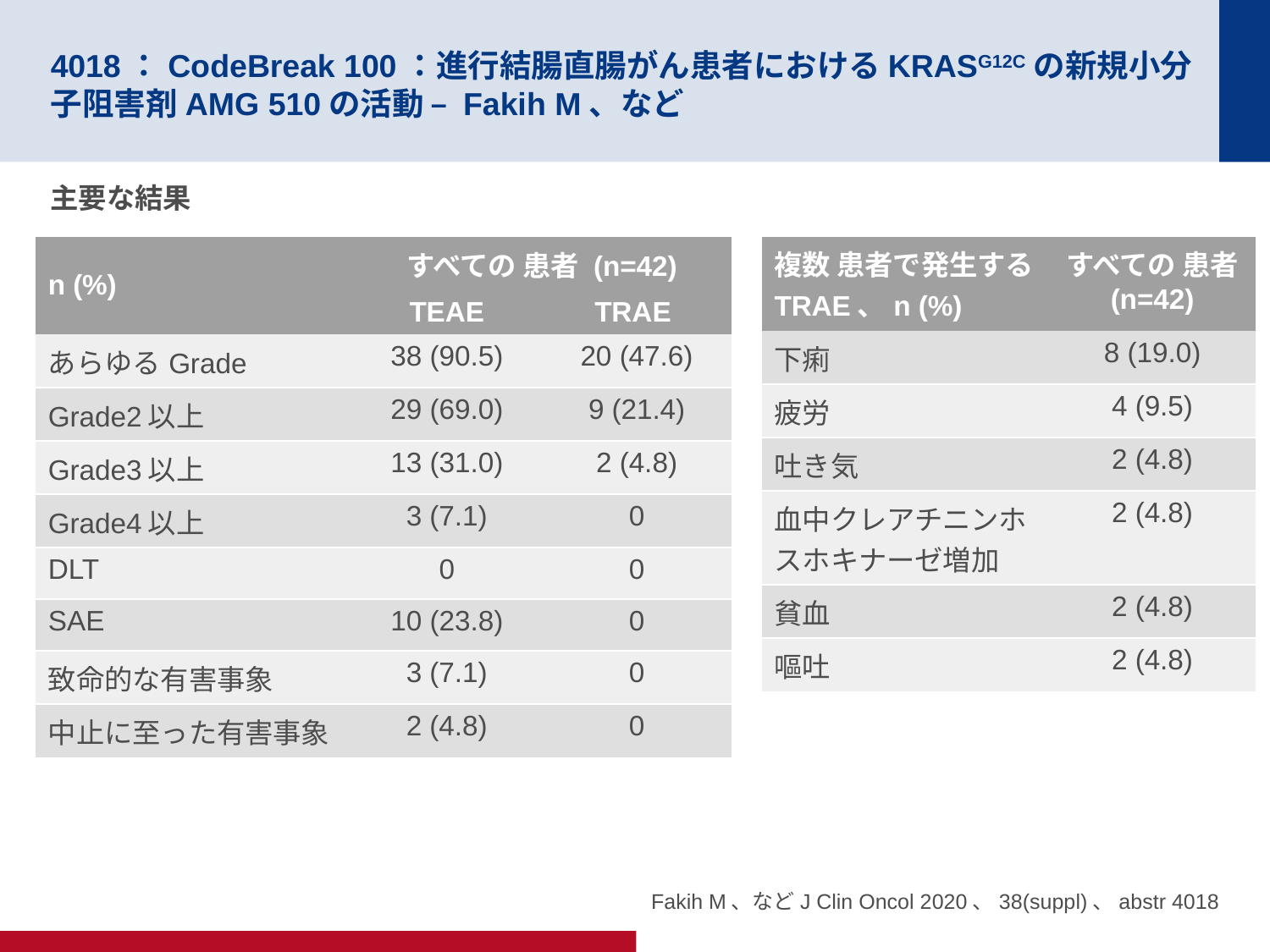

# 4018：CodeBreak 100：進行結腸直腸がん患者におけるKRASG12Cの新規小分子阻害剤AMG 510の活動 – Fakih M、など
主要な結果

| n (%) | すべての 患者 (n=42) |  |
| --- | --- | --- |
|  | TEAE | TRAE |
| あらゆるGrade | 38 (90.5) | 20 (47.6) |
| Grade2以上 | 29 (69.0) | 9 (21.4) |
| Grade3以上 | 13 (31.0) | 2 (4.8) |
| Grade4以上 | 3 (7.1) | 0 |
| DLT | 0 | 0 |
| SAE | 10 (23.8) | 0 |
| 致命的な有害事象 | 3 (7.1) | 0 |
| 中止に至った有害事象 | 2 (4.8) | 0 |
| 複数 患者で発生するTRAE、n (%) | すべての 患者 (n=42) |
| --- | --- |
| 下痢 | 8 (19.0) |
| 疲労 | 4 (9.5) |
| 吐き気 | 2 (4.8) |
| 血中クレアチニンホスホキナーゼ増加 | 2 (4.8) |
| 貧血 | 2 (4.8) |
| 嘔吐 | 2 (4.8) |
Fakih M、などJ Clin Oncol 2020、38(suppl)、abstr 4018